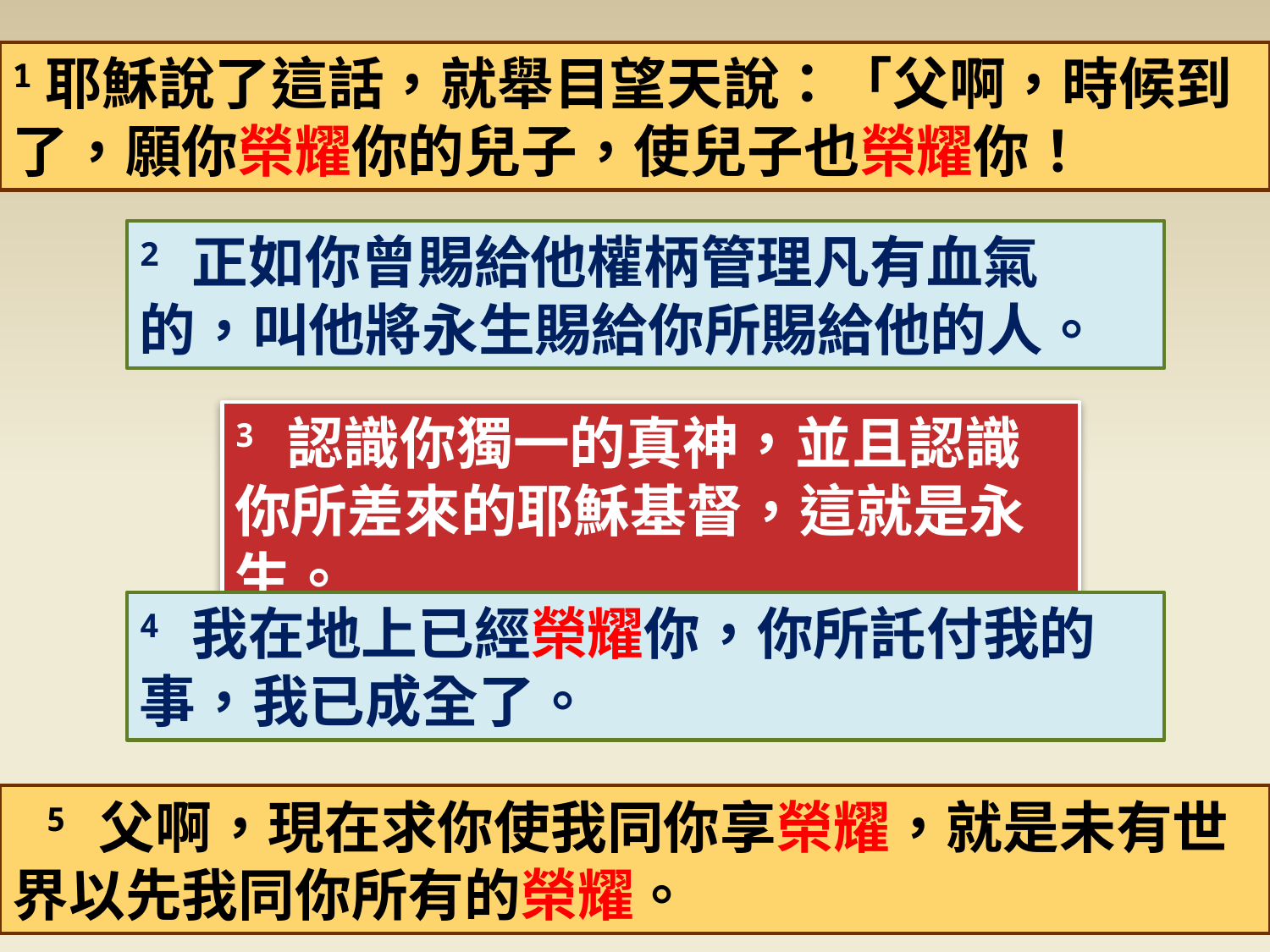

1耶穌說了這話，就舉目望天說：「父啊，時候到了，願你榮耀你的兒子，使兒子也榮耀你！
2 正如你曾賜給他權柄管理凡有血氣的，叫他將永生賜給你所賜給他的人。
3 認識你獨一的真神，並且認識你所差來的耶穌基督，這就是永生。
4 我在地上已經榮耀你，你所託付我的事，我已成全了。
 5 父啊，現在求你使我同你享榮耀，就是未有世界以先我同你所有的榮耀。